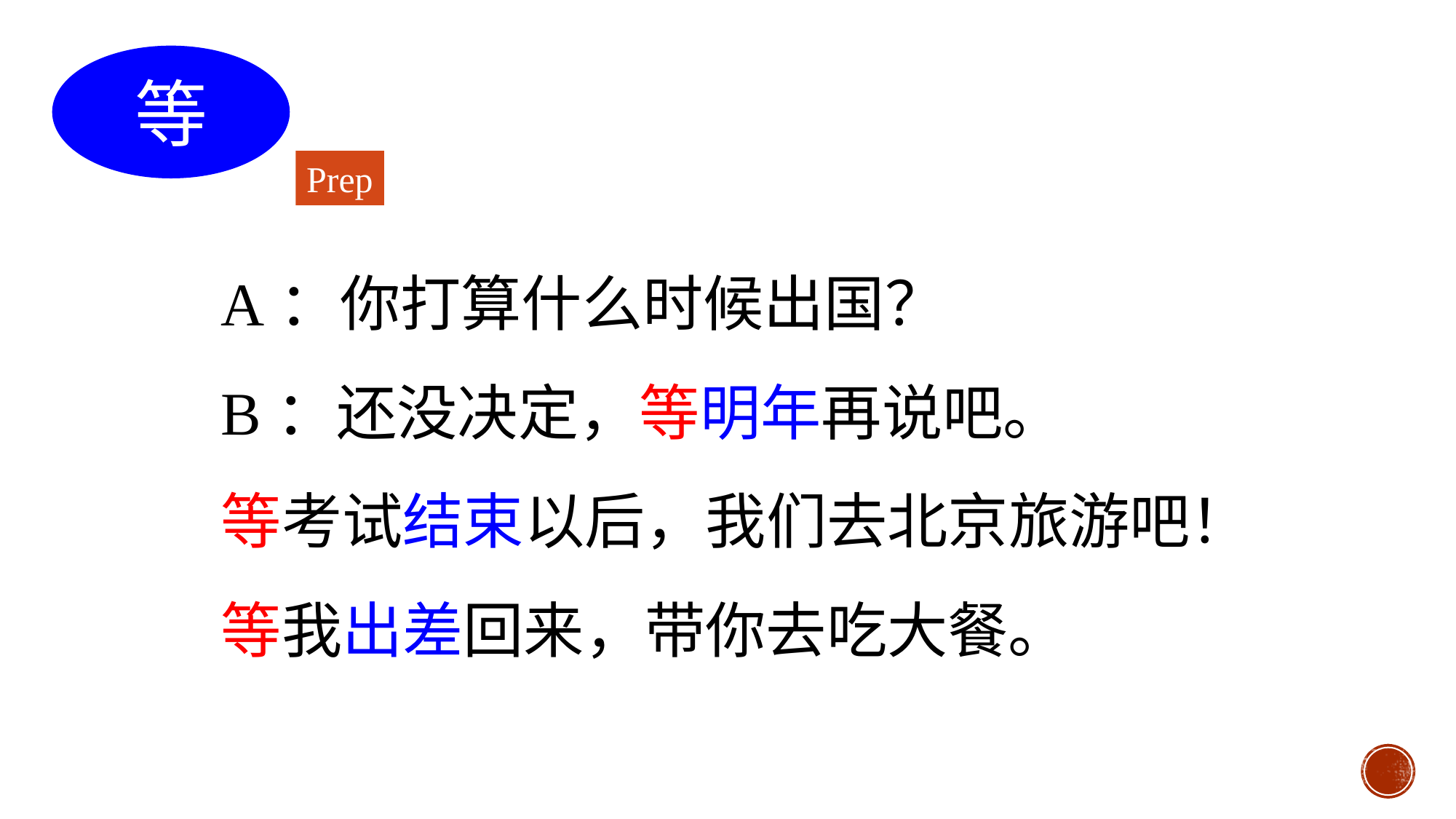

等
Prep
A：你打算什么时候出国？
B：还没决定，等明年再说吧。
等考试结束以后，我们去北京旅游吧！
等我出差回来，带你去吃大餐。